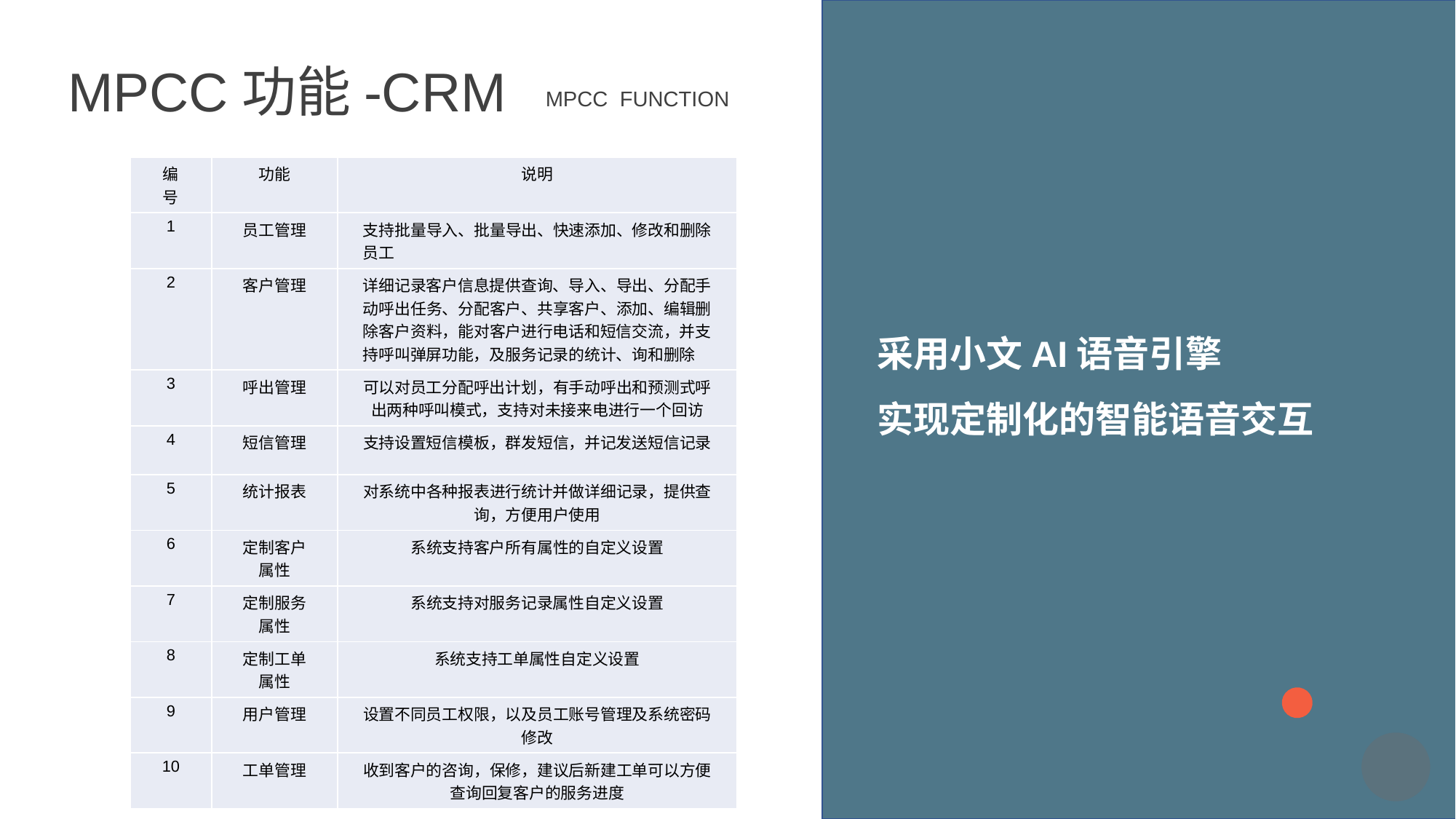

MPCC功能-CRM
MPCC  FUNCTION
| 编号 | 功能 | 说明 |
| --- | --- | --- |
| 1 | 员工管理 | 支持批量导入、批量导出、快速添加、修改和删除员工 |
| 2 | 客户管理 | 详细记录客户信息提供查询、导入、导出、分配手动呼出任务、分配客户、共享客户、添加、编辑删除客户资料，能对客户进行电话和短信交流，并支持呼叫弹屏功能，及服务记录的统计、询和删除 |
| 3 | 呼出管理 | 可以对员工分配呼出计划，有手动呼出和预测式呼出两种呼叫模式，支持对未接来电进行一个回访 |
| 4 | 短信管理 | 支持设置短信模板，群发短信，并记发送短信记录 |
| 5 | 统计报表 | 对系统中各种报表进行统计并做详细记录，提供查询，方便用户使用 |
| 6 | 定制客户属性 | 系统支持客户所有属性的自定义设置 |
| 7 | 定制服务属性 | 系统支持对服务记录属性自定义设置 |
| 8 | 定制工单属性 | 系统支持工单属性自定义设置 |
| 9 | 用户管理 | 设置不同员工权限，以及员工账号管理及系统密码修改 |
| 10 | 工单管理 | 收到客户的咨询，保修，建议后新建工单可以方便查询回复客户的服务进度 |
采用小文AI语音引擎
实现定制化的智能语音交互